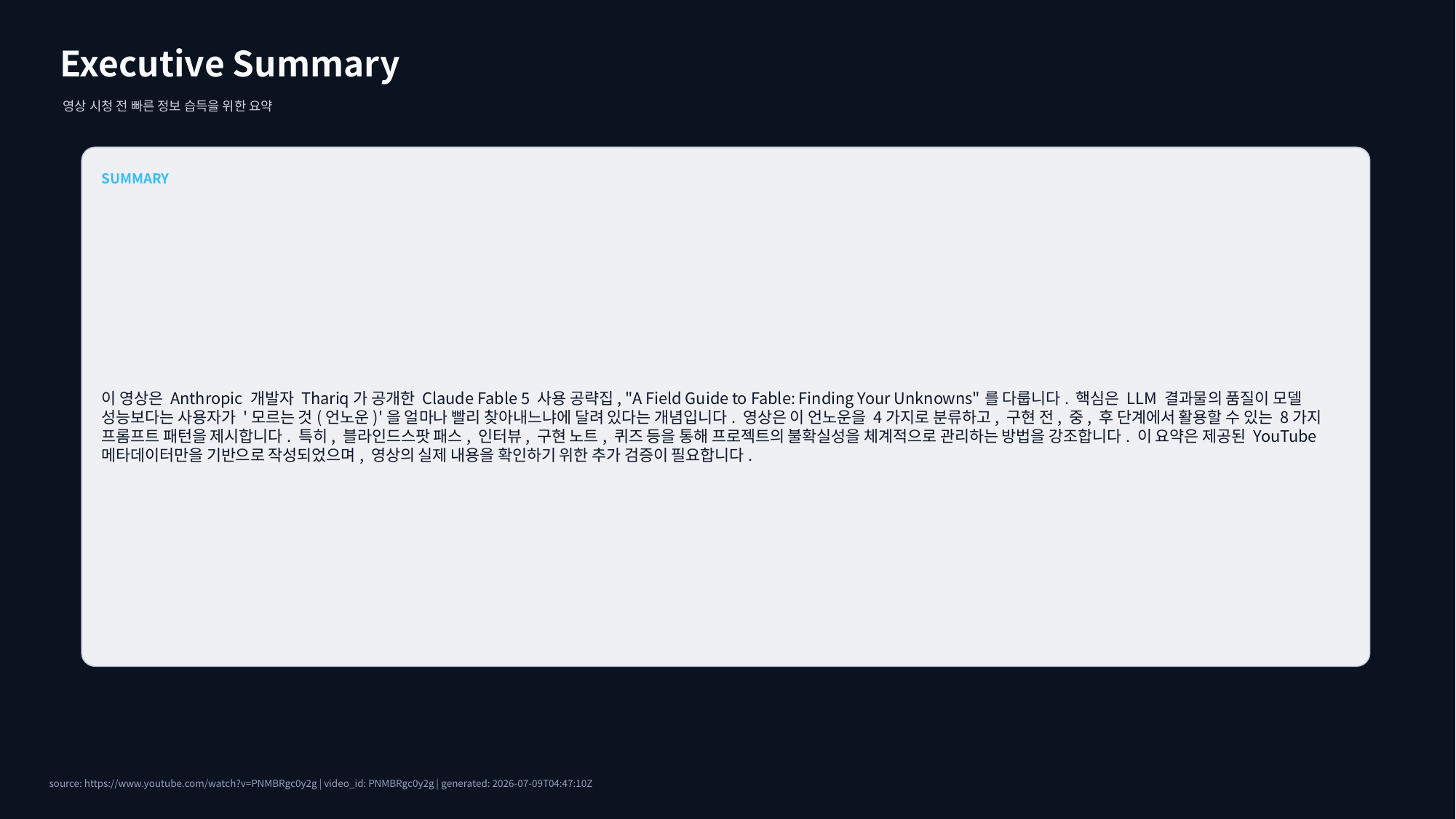

Executive Summary
영상 시청 전 빠른 정보 습득을 위한 요약

SUMMARY
이 영상은 Anthropic 개발자 Thariq가 공개한 Claude Fable 5 사용 공략집, "A Field Guide to Fable: Finding Your Unknowns"를 다룹니다. 핵심은 LLM 결과물의 품질이 모델 성능보다는 사용자가 '모르는 것(언노운)'을 얼마나 빨리 찾아내느냐에 달려 있다는 개념입니다. 영상은 이 언노운을 4가지로 분류하고, 구현 전, 중, 후 단계에서 활용할 수 있는 8가지 프롬프트 패턴을 제시합니다. 특히, 블라인드스팟 패스, 인터뷰, 구현 노트, 퀴즈 등을 통해 프로젝트의 불확실성을 체계적으로 관리하는 방법을 강조합니다. 이 요약은 제공된 YouTube 메타데이터만을 기반으로 작성되었으며, 영상의 실제 내용을 확인하기 위한 추가 검증이 필요합니다.
source: https://www.youtube.com/watch?v=PNMBRgc0y2g | video_id: PNMBRgc0y2g | generated: 2026-07-09T04:47:10Z